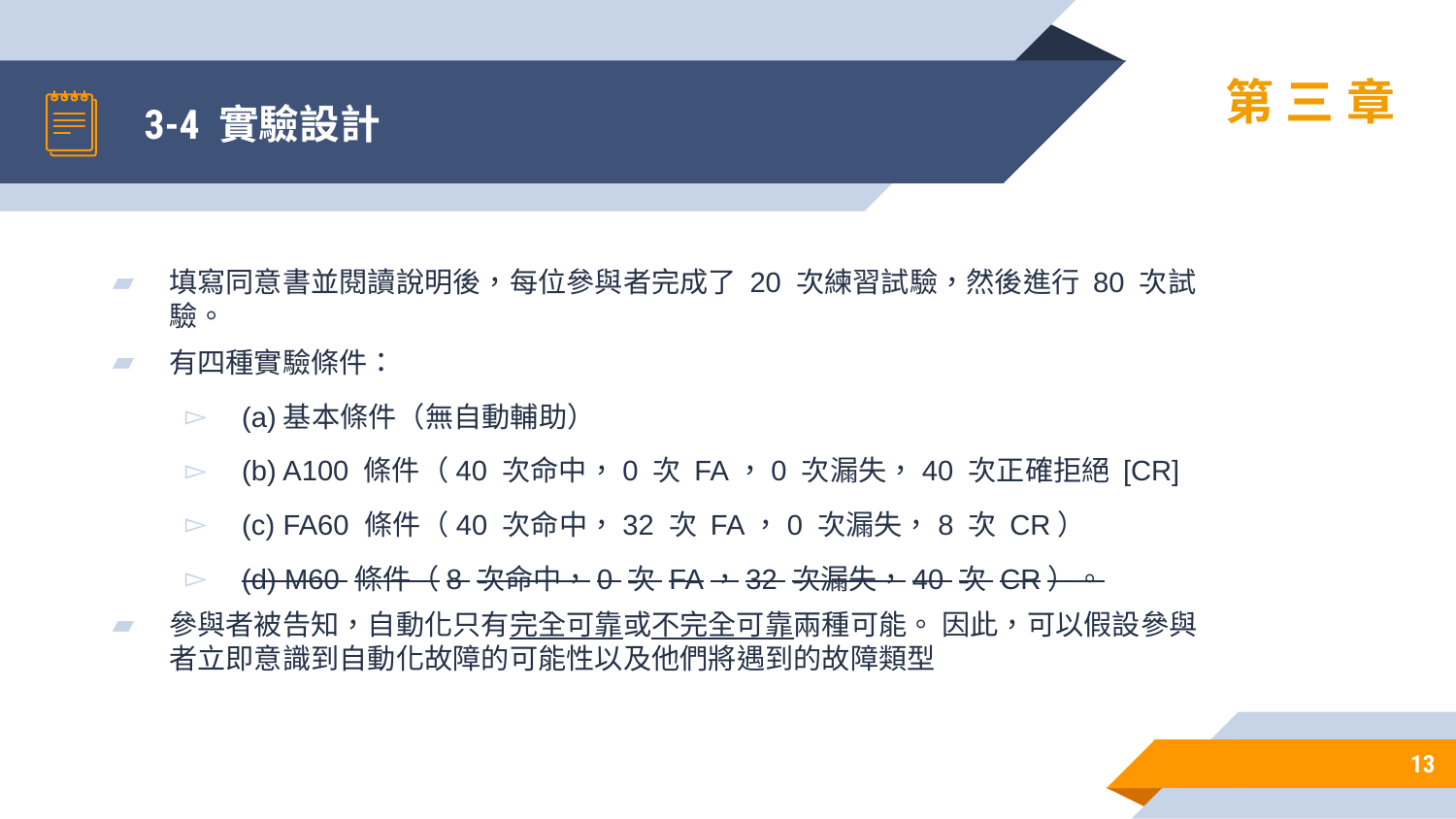

# 3-4 實驗設計
第三章

填寫同意書並閱讀說明後，每位參與者完成了 20 次練習試驗，然後進行 80 次試驗。
有四種實驗條件：
(a)基本條件（無自動輔助）
(b) A100 條件（40 次命中，0 次 FA，0 次漏失，40 次正確拒絕 [CR]
(c) FA60 條件（40 次命中，32 次 FA，0 次漏失，8 次 CR）
(d) M60 條件（8 次命中，0 次 FA，32 次漏失，40 次 CR）。
參與者被告知，自動化只有完全可靠或不完全可靠兩種可能。 因此，可以假設參與者立即意識到自動化故障的可能性以及他們將遇到的故障類型

13